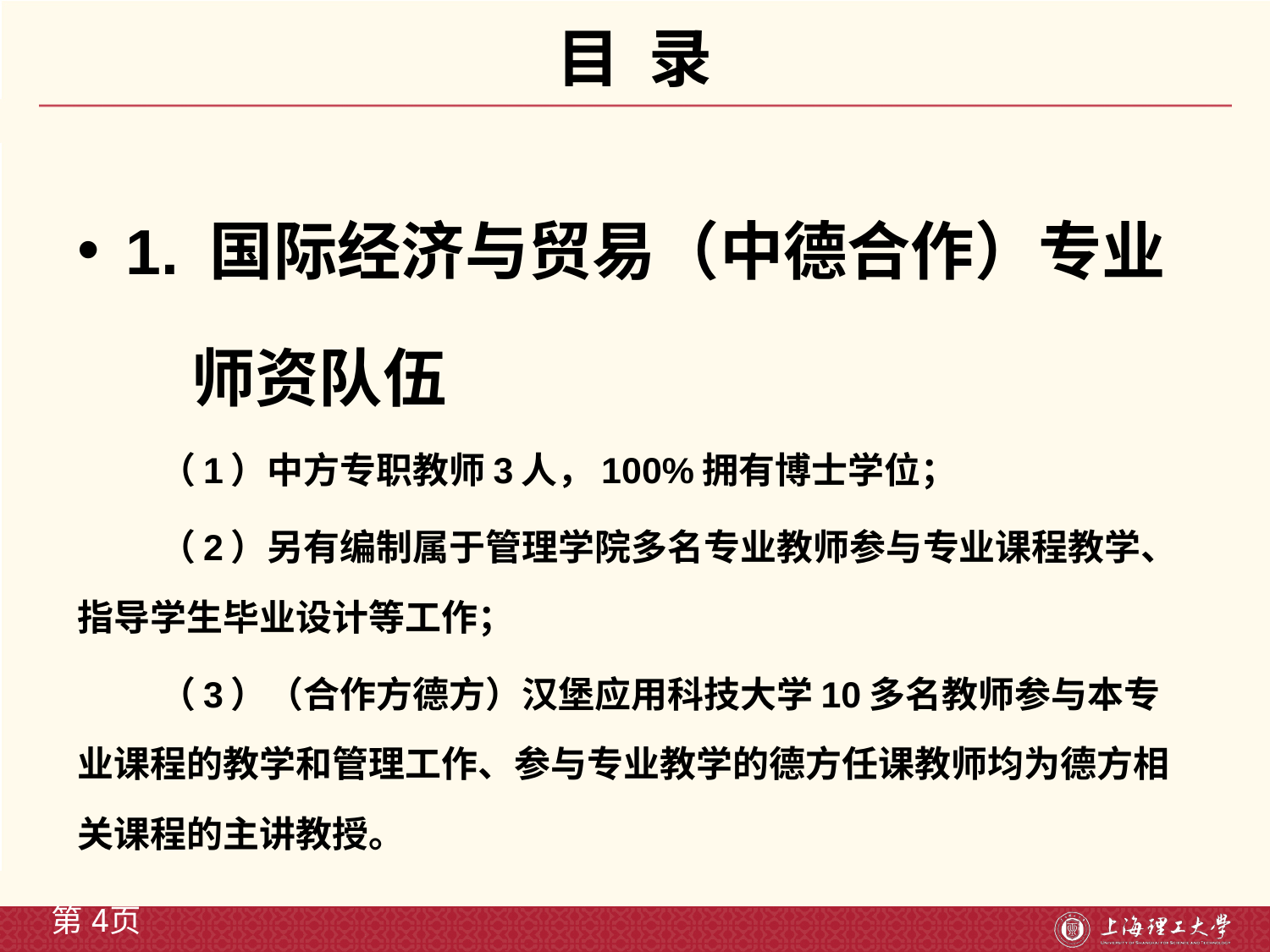

# 目  录
1. 国际经济与贸易（中德合作）专业
       师资队伍
         （1）中方专职教师3人，100%拥有博士学位；
         （2）另有编制属于管理学院多名专业教师参与专业课程教学、指导学生毕业设计等工作；
         （3）（合作方德方）汉堡应用科技大学10多名教师参与本专业课程的教学和管理工作、参与专业教学的德方任课教师均为德方相关课程的主讲教授。
第4页